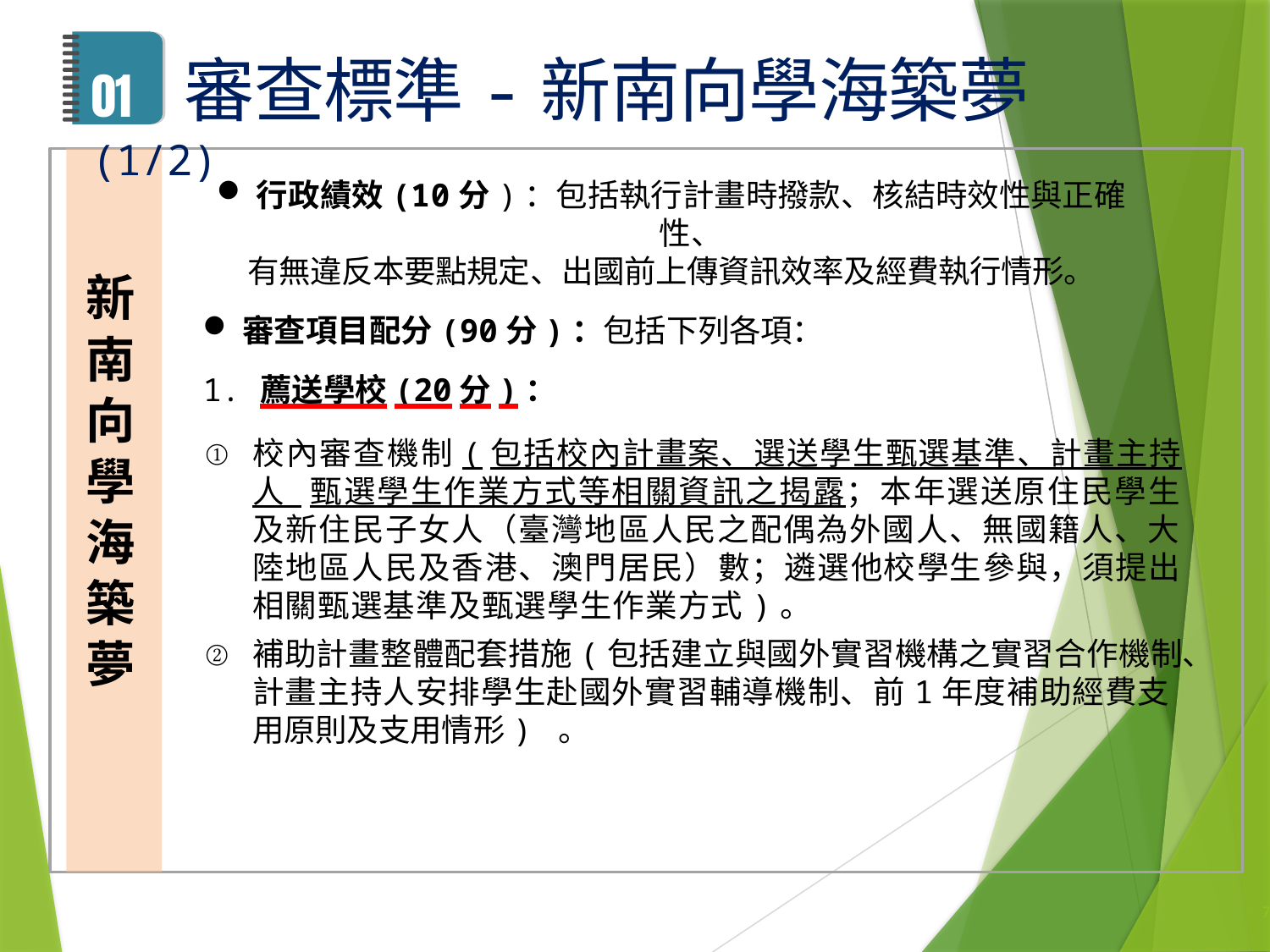

# 01	審查標準-新南向學海築夢(1/2)

行政績效(10分)：包括執行計畫時撥款、核結時效性與正確性、
有無違反本要點規定、出國前上傳資訊效率及經費執行情形。
審查項目配分(90分)：包括下列各項：
1.	薦送學校(20分)：

校內審查機制(包括校內計畫案、選送學生甄選基準、計畫主持人 甄選學生作業方式等相關資訊之揭露；本年選送原住民學生及新住民子女人（臺灣地區人民之配偶為外國人、無國籍人、大陸地區人民及香港、澳門居民）數；遴選他校學生參與，須提出相關甄選基準及甄選學生作業方式)。
補助計畫整體配套措施(包括建立與國外實習機構之實習合作機制、計畫主持人安排學生赴國外實習輔導機制、前1年度補助經費支 用原則及支用情形) 。
新
南向學海築夢
7